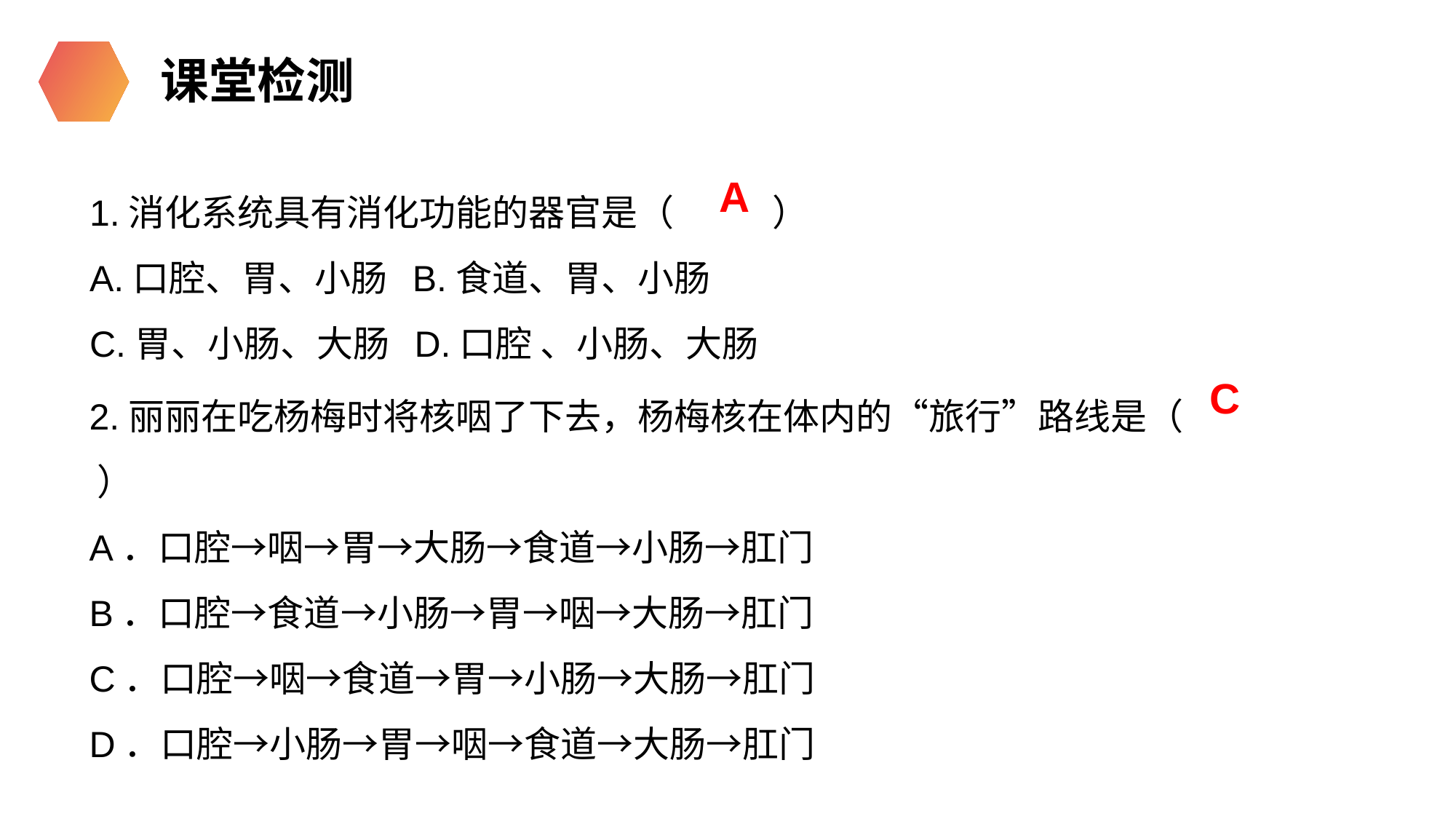

课堂检测
1.消化系统具有消化功能的器官是（            ）
A.口腔、胃、小肠  B.食道、胃、小肠
C.胃、小肠、大肠  D.口腔 、小肠、大肠
A
2.丽丽在吃杨梅时将核咽了下去，杨梅核在体内的“旅行”路线是（　　  ）
A．口腔→咽→胃→大肠→食道→小肠→肛门
B．口腔→食道→小肠→胃→咽→大肠→肛门
C．口腔→咽→食道→胃→小肠→大肠→肛门
D．口腔→小肠→胃→咽→食道→大肠→肛门
C